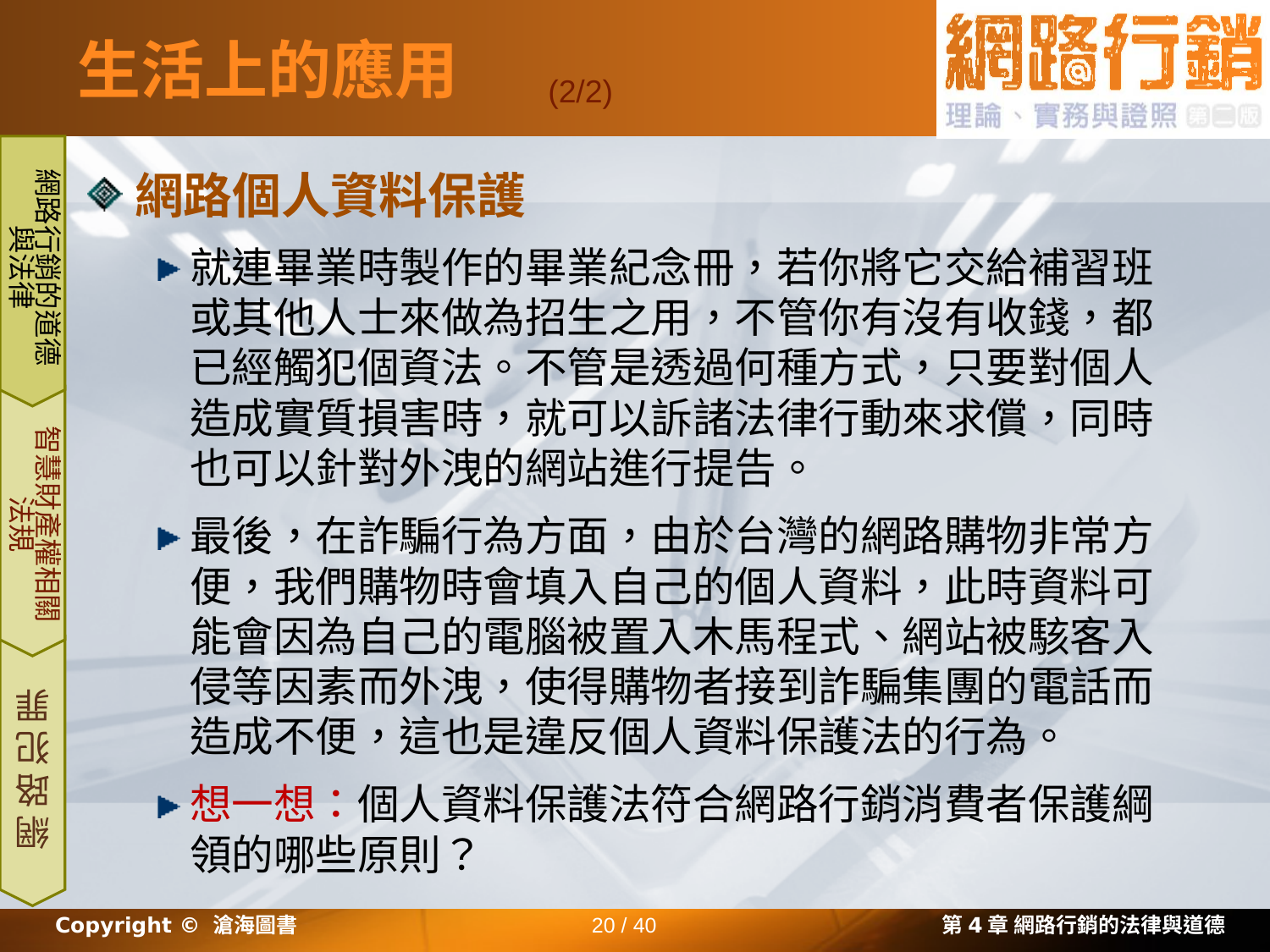

# 生活上的應用
(2/2)
網路行銷的道德與法律
網路個人資料保護
就連畢業時製作的畢業紀念冊，若你將它交給補習班或其他人士來做為招生之用，不管你有沒有收錢，都已經觸犯個資法。不管是透過何種方式，只要對個人造成實質損害時，就可以訴諸法律行動來求償，同時也可以針對外洩的網站進行提告。
最後，在詐騙行為方面，由於台灣的網路購物非常方便，我們購物時會填入自己的個人資料，此時資料可能會因為自己的電腦被置入木馬程式、網站被駭客入侵等因素而外洩，使得購物者接到詐騙集團的電話而造成不便，這也是違反個人資料保護法的行為。
想一想：個人資料保護法符合網路行銷消費者保護綱領的哪些原則？

智慧財產權相關法規

網路犯罪
Copyright © 滄海圖書
20 / 40
第4章 網路行銷的法律與道德